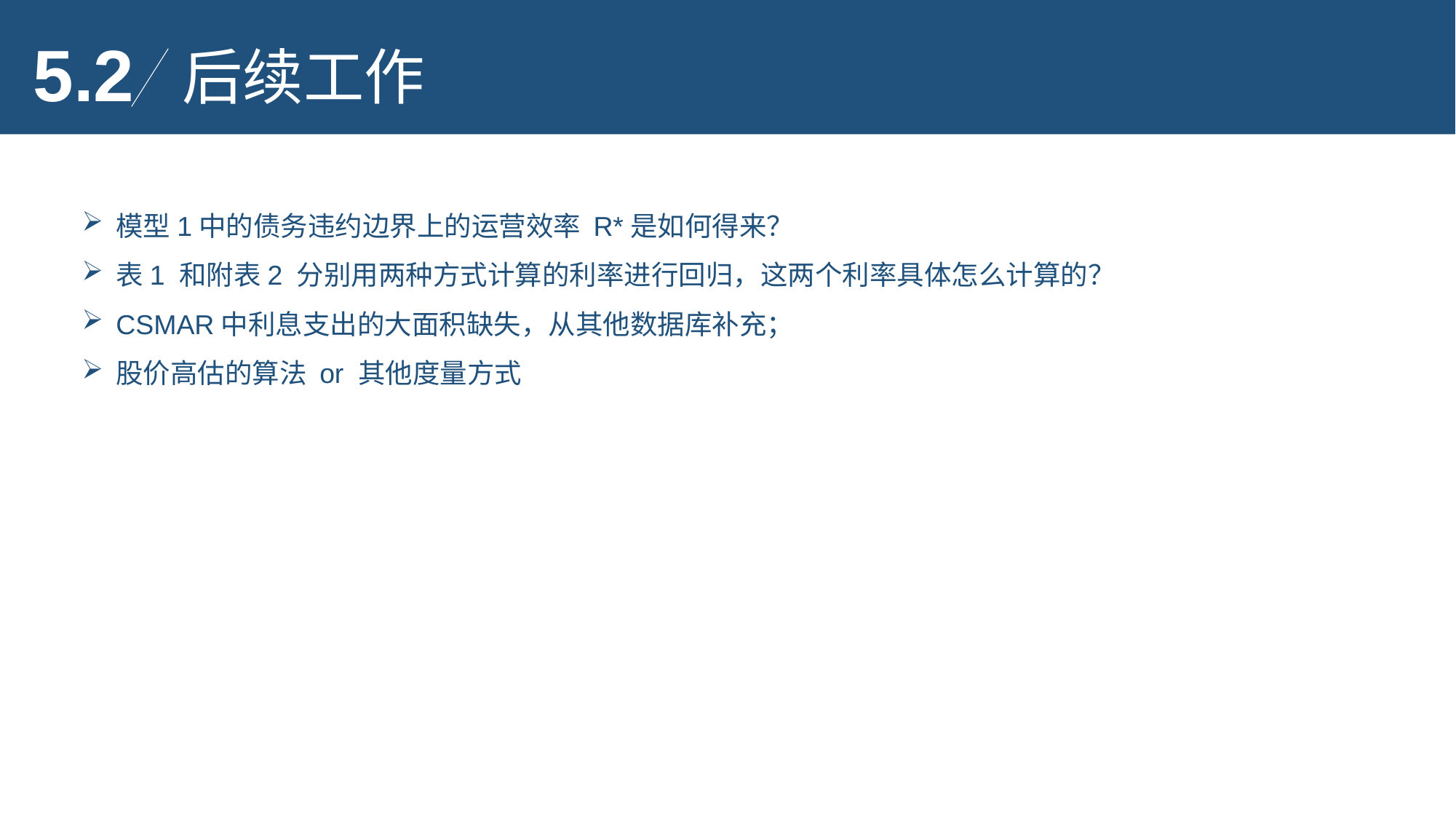

5.2
后续工作
模型1中的债务违约边界上的运营效率 R*是如何得来？
表1 和附表2 分别用两种方式计算的利率进行回归，这两个利率具体怎么计算的？
CSMAR中利息支出的大面积缺失，从其他数据库补充；
股价高估的算法 or 其他度量方式